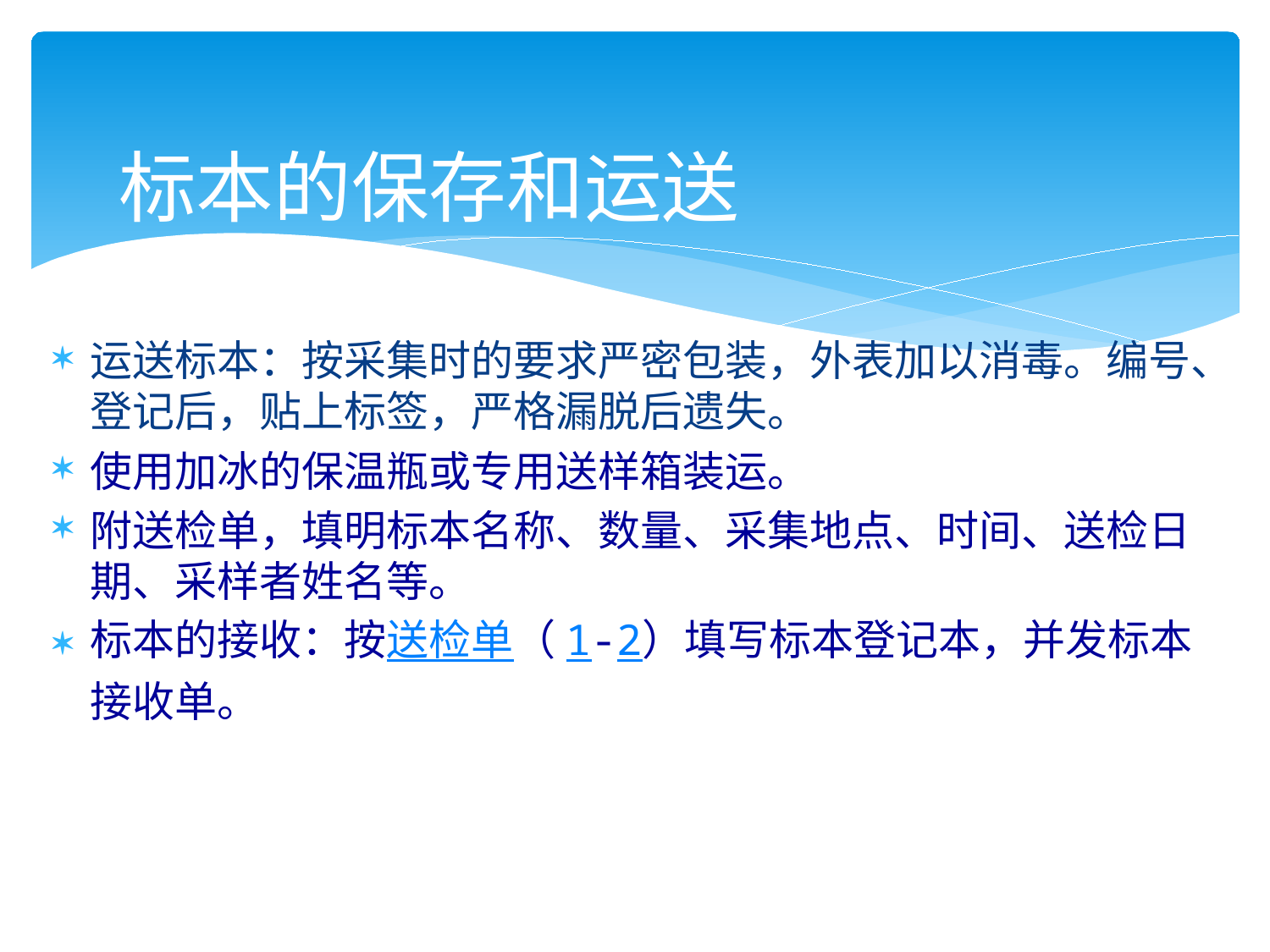

# 标本的保存和运送
运送标本：按采集时的要求严密包装，外表加以消毒。编号、登记后，贴上标签，严格漏脱后遗失。
使用加冰的保温瓶或专用送样箱装运。
附送检单，填明标本名称、数量、采集地点、时间、送检日期、采样者姓名等。
标本的接收：按送检单（1-2）填写标本登记本，并发标本接收单。